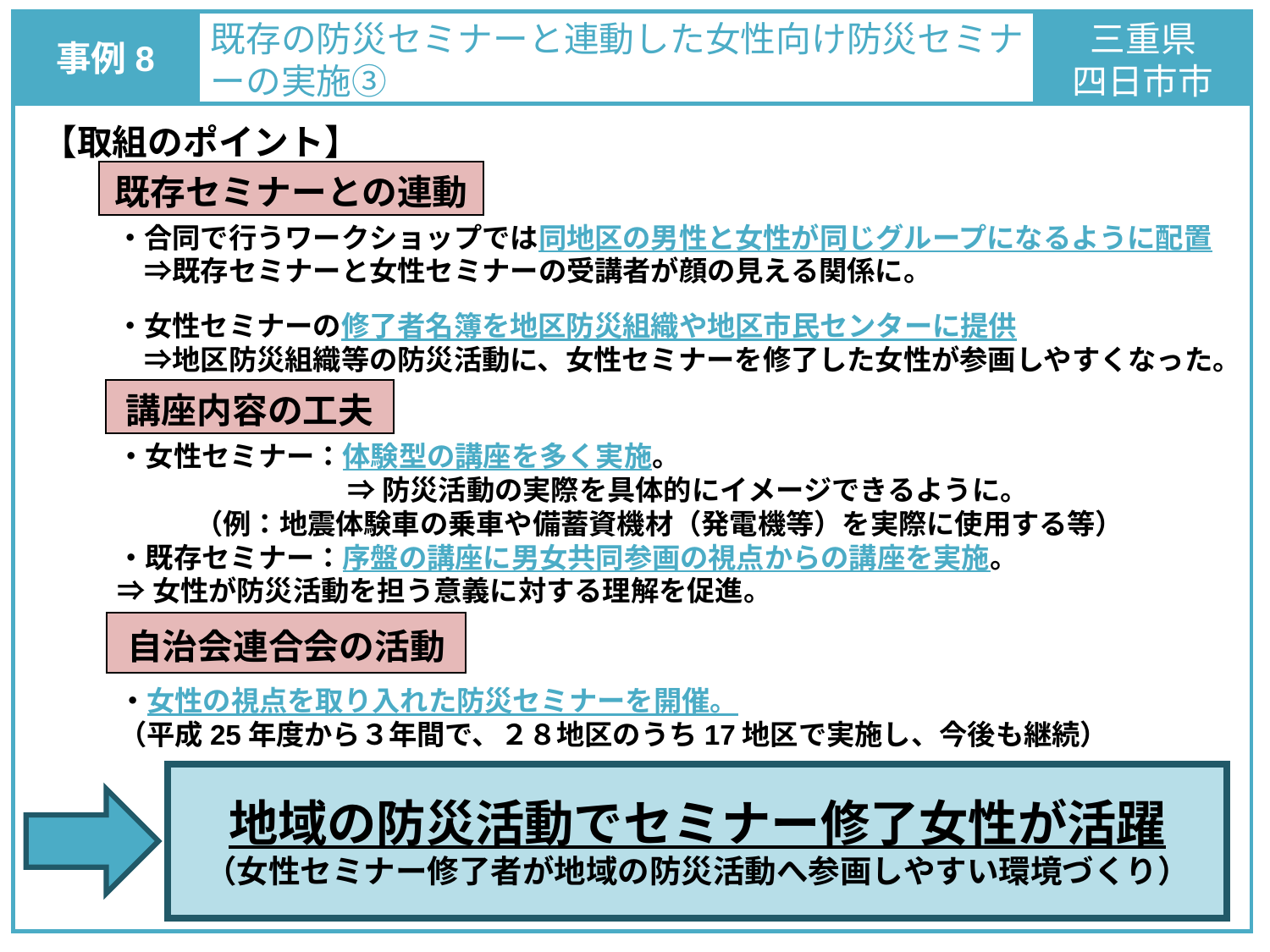

事例8

既存の防災セミナーと連動した女性向け防災セミナ
ーの実施③
三重県
四日市市
【取組のポイント】
既存セミナーとの連動
・合同で行うワークショップでは同地区の男性と女性が同じグループになるように配置
　⇒既存セミナーと女性セミナーの受講者が顔の見える関係に。

・女性セミナーの修了者名簿を地区防災組織や地区市民センターに提供
　⇒地区防災組織等の防災活動に、女性セミナーを修了した女性が参画しやすくなった。
講座内容の工夫
・女性セミナー：体験型の講座を多く実施。
⇒防災活動の実際を具体的にイメージできるように。
（例：地震体験車の乗車や備蓄資機材（発電機等）を実際に使用する等）
・既存セミナー：序盤の講座に男女共同参画の視点からの講座を実施。
⇒女性が防災活動を担う意義に対する理解を促進。
自治会連合会の活動
・女性の視点を取り入れた防災セミナーを開催。
（平成25年度から３年間で、２８地区のうち17地区で実施し、今後も継続）
地域の防災活動でセミナー修了女性が活躍
（女性セミナー修了者が地域の防災活動へ参画しやすい環境づくり）